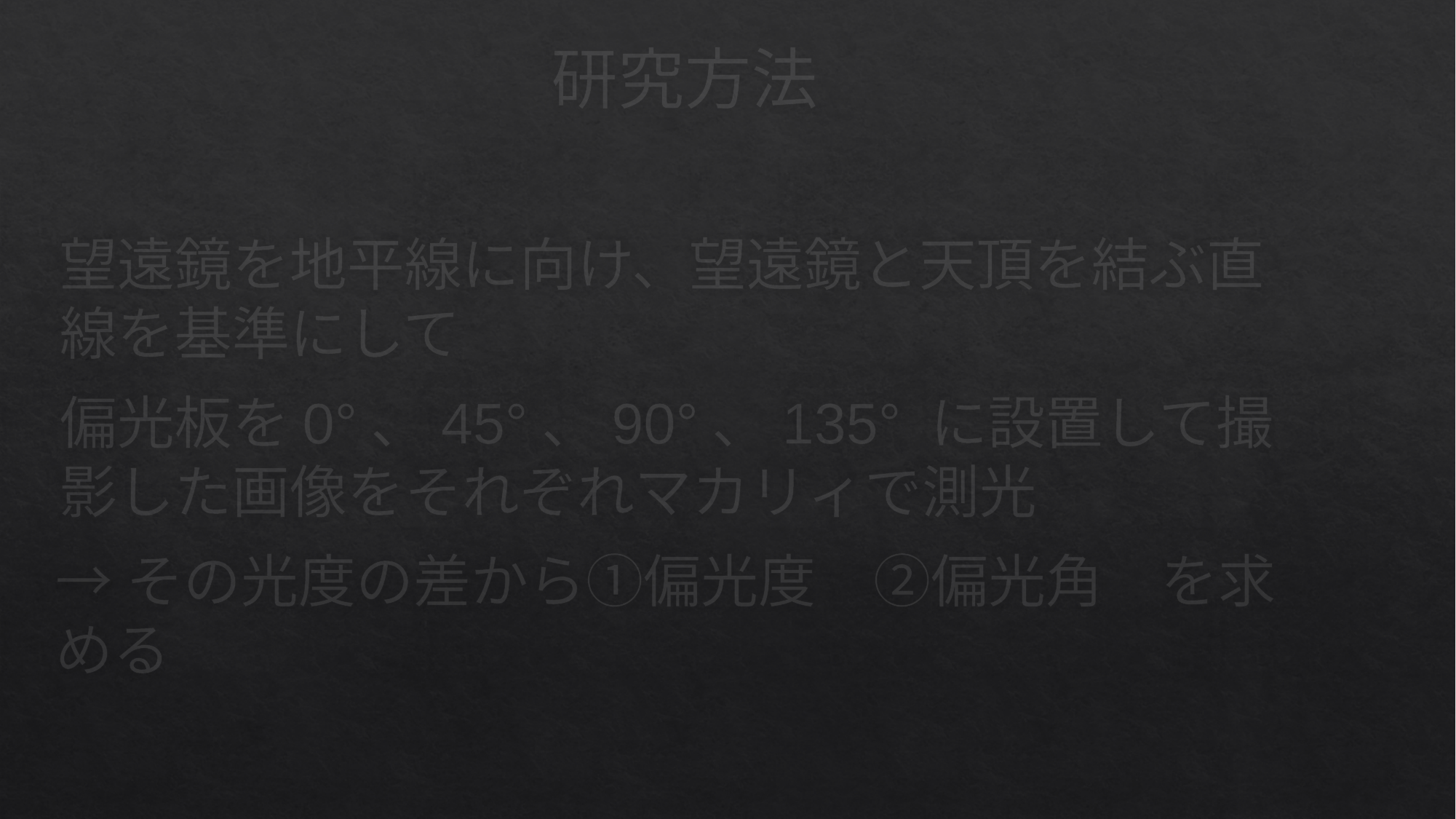

# 研究方法
望遠鏡を地平線に向け、望遠鏡と天頂を結ぶ直線を基準にして
偏光板を0°、45°、90°、135° に設置して撮影した画像をそれぞれマカリィで測光
→その光度の差から①偏光度　②偏光角　を求める